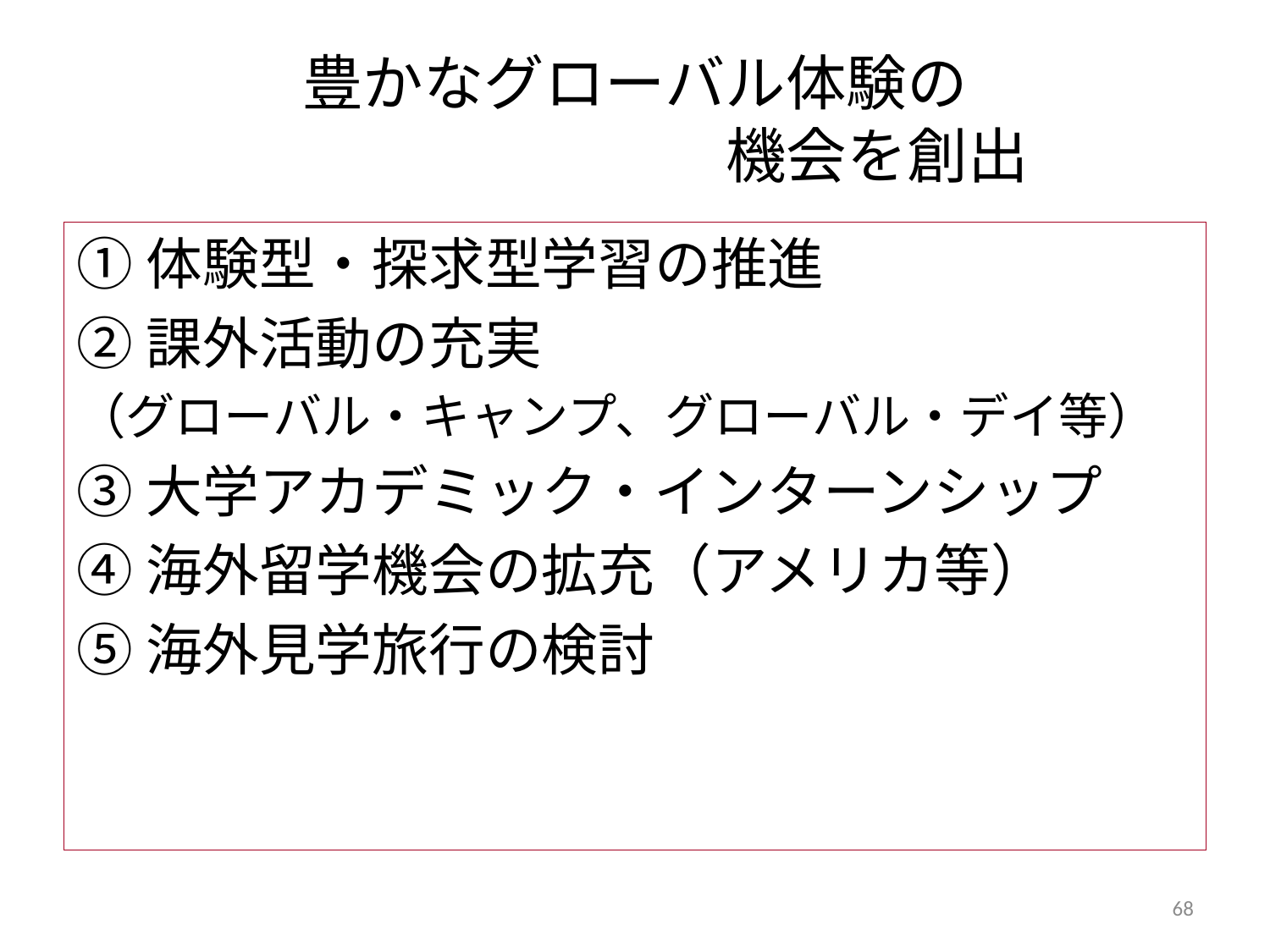

# 豊かなグローバル体験の 　　　　　　　　機会を創出
①体験型・探求型学習の推進
②課外活動の充実
（グローバル・キャンプ、グローバル・デイ等）
③大学アカデミック・インターンシップ
④海外留学機会の拡充（アメリカ等）
⑤海外見学旅行の検討
68